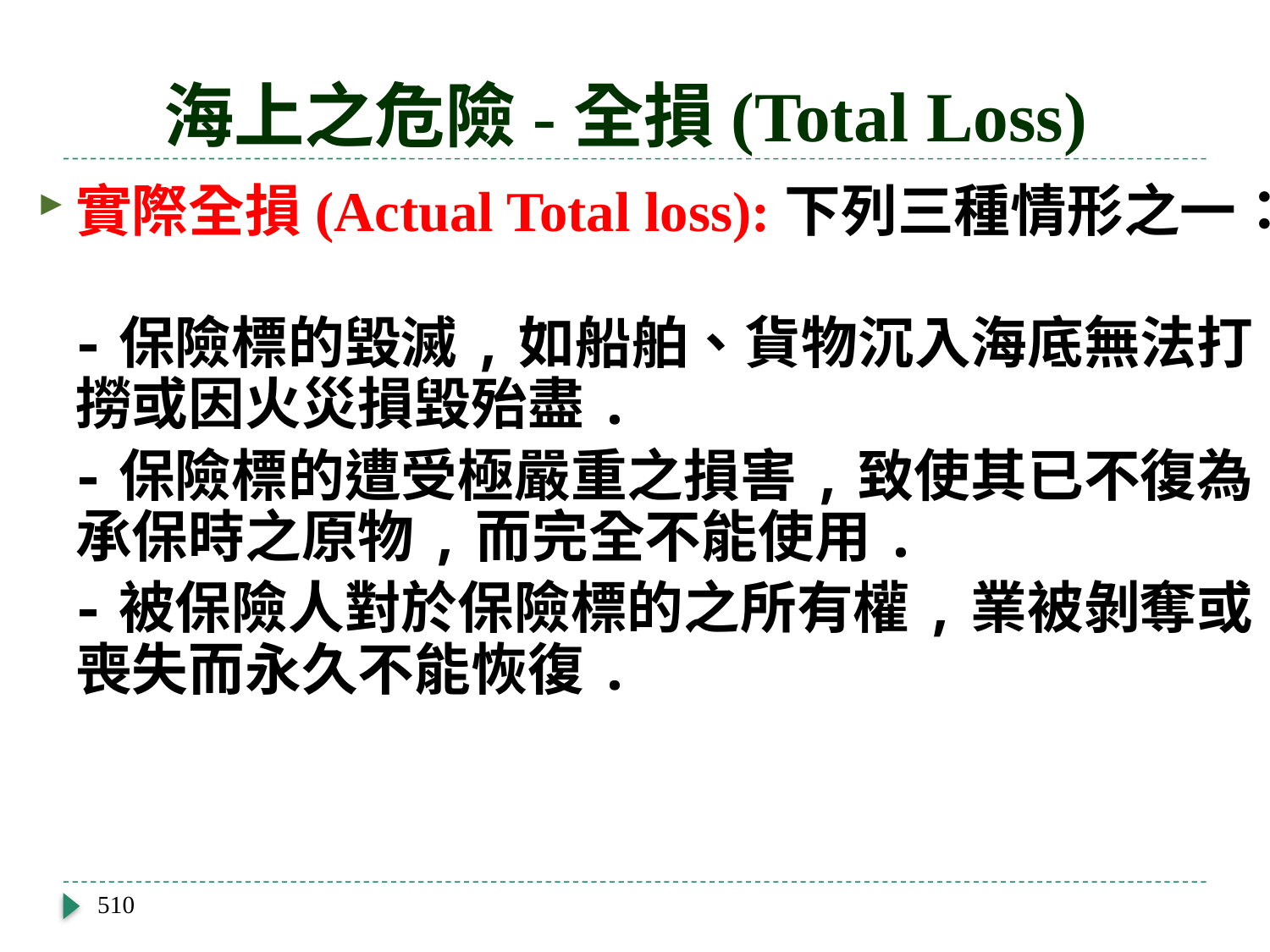

# 海上之危險-全損(Total Loss)
實際全損(Actual Total loss):下列三種情形之一：
 -保險標的毀滅,如船舶、貨物沉入海底無法打撈或因火災損毀殆盡.
 -保險標的遭受極嚴重之損害,致使其已不復為承保時之原物,而完全不能使用.
 -被保險人對於保險標的之所有權,業被剝奪或喪失而永久不能恢復.
510